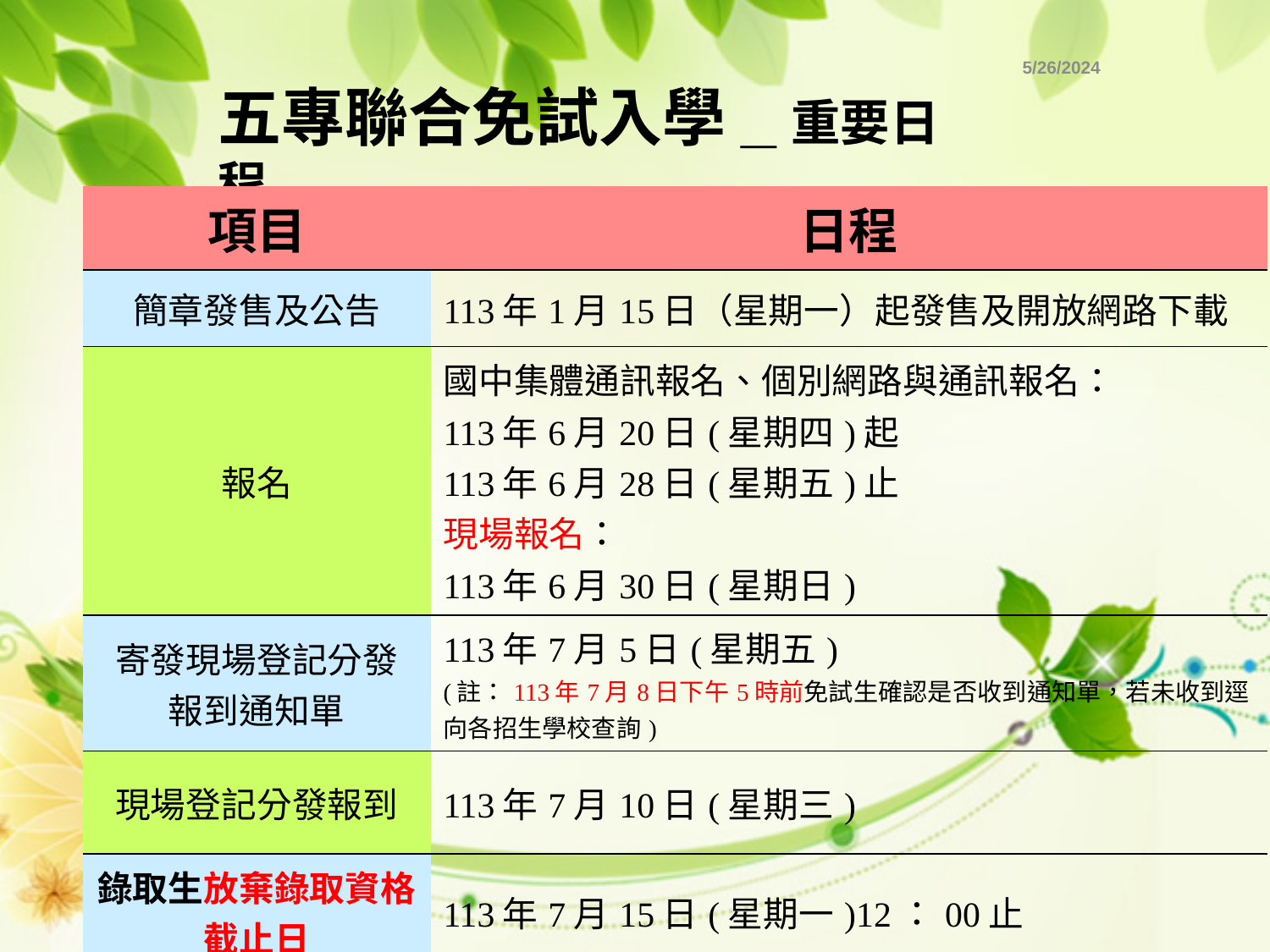

5/26/2024
# 五專聯合免試入學_重要日程
| 項目 | 日程 |
| --- | --- |
| 簡章發售及公告 | 113年1月15日（星期一）起發售及開放網路下載 |
| 報名 | 國中集體通訊報名、個別網路與通訊報名： 113年6月20日(星期四)起 113年6月28日(星期五)止 現場報名： 113年6月30日(星期日) |
| 寄發現場登記分發 報到通知單 | 113年7月5日(星期五) (註：113年7月8日下午5時前免試生確認是否收到通知單，若未收到逕向各招生學校查詢) |
| 現場登記分發報到 | 113年7月10日(星期三) |
| 錄取生放棄錄取資格截止日 | 113年7月15日(星期一)12：00止 |